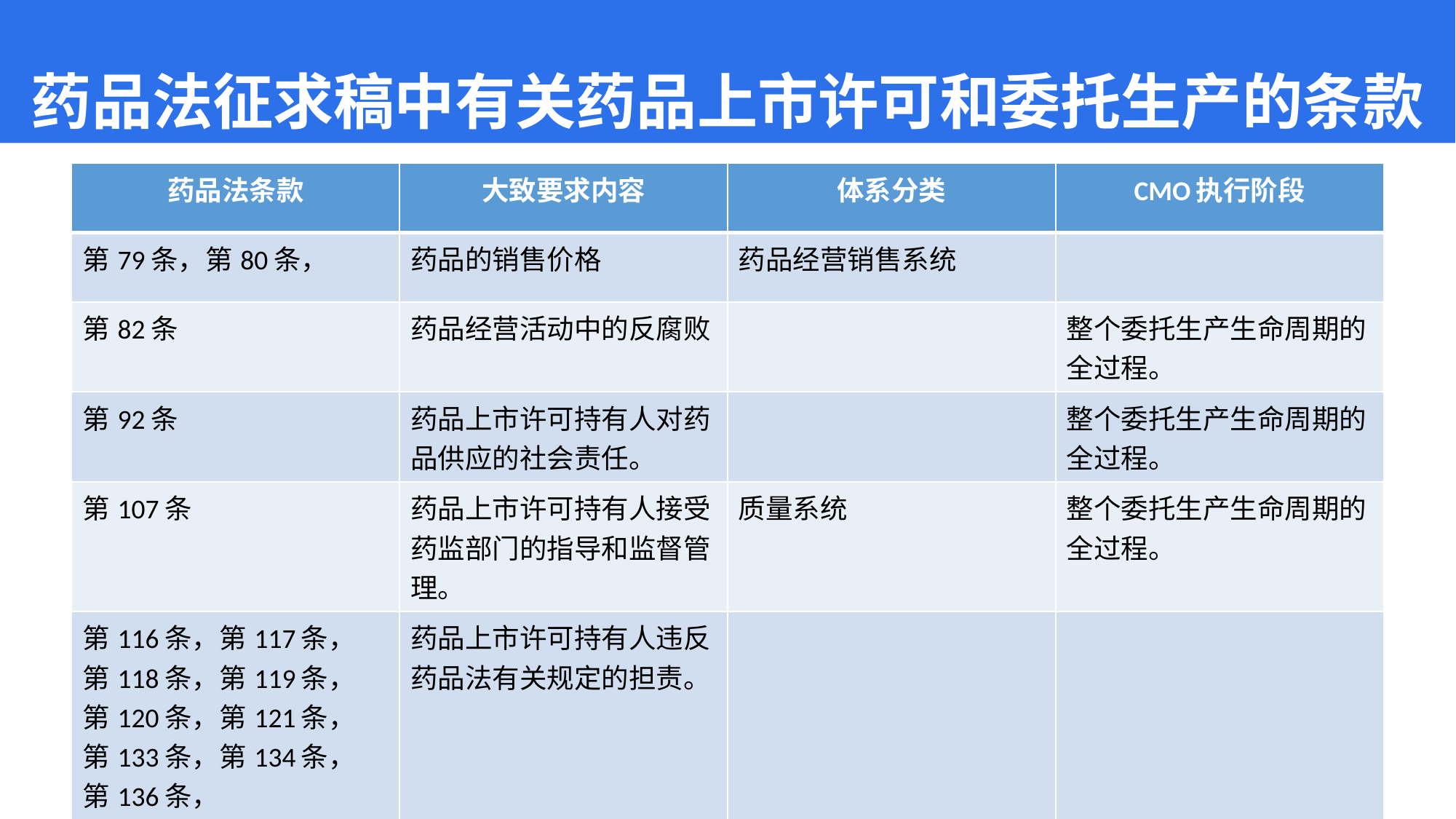

# 药品法征求稿中有关药品上市许可和委托生产的条款
| 药品法条款 | 大致要求内容 | 体系分类 | CMO执行阶段 |
| --- | --- | --- | --- |
| 第79条，第80条， | 药品的销售价格 | 药品经营销售系统 |  |
| 第82条 | 药品经营活动中的反腐败 |  | 整个委托生产生命周期的全过程。 |
| 第92条 | 药品上市许可持有人对药品供应的社会责任。 |  | 整个委托生产生命周期的全过程。 |
| 第107条 | 药品上市许可持有人接受药监部门的指导和监督管理。 | 质量系统 | 整个委托生产生命周期的全过程。 |
| 第116条，第117条， 第118条，第119条， 第120条，第121条， 第133条，第134条， 第136条， | 药品上市许可持有人违反药品法有关规定的担责。 |  |  |
6